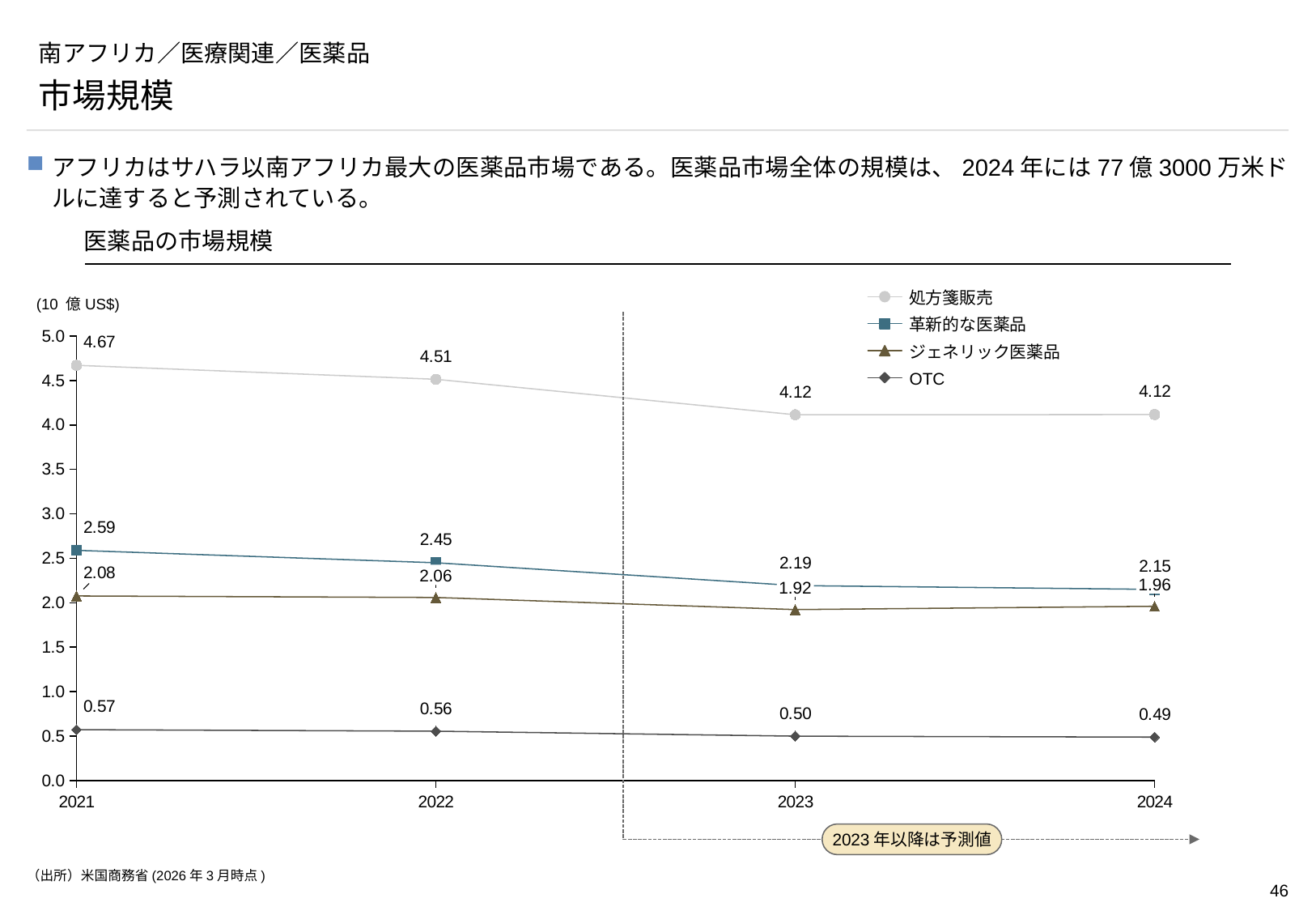

# 南アフリカ／医療関連／医薬品
市場規模
アフリカはサハラ以南アフリカ最大の医薬品市場である。医薬品市場全体の規模は、2024年には77億3000万米ドルに達すると予測されている。
医薬品の市場規模
処方箋販売

(10 億US$)

### Chart

| Category |  |  |  |  |
|---|---|---|---|---|
2023年以降は予測値
革新的な医薬品

ジェネリック医薬品

OTC

2.06
1.96
1.92
（出所）米国商務省(2026年3月時点)